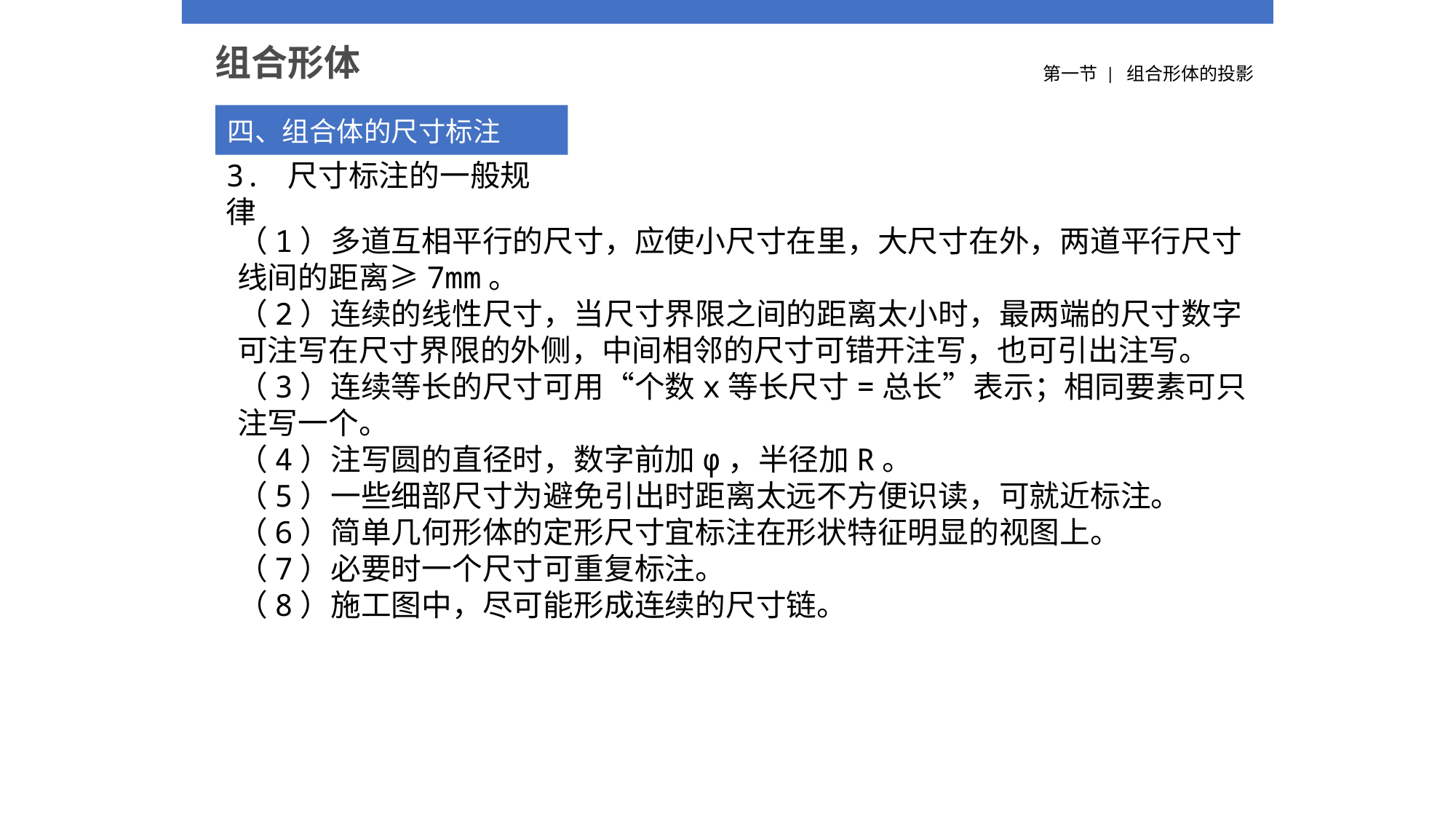

组合形体
第一节 |  组合形体的投影

四、组合体的尺寸标注
3. 尺寸标注的一般规律
（1）多道互相平行的尺寸，应使小尺寸在里，大尺寸在外，两道平行尺寸线间的距离≥7mm。
（2）连续的线性尺寸，当尺寸界限之间的距离太小时，最两端的尺寸数字可注写在尺寸界限的外侧，中间相邻的尺寸可错开注写，也可引出注写。
（3）连续等长的尺寸可用“个数x等长尺寸=总长”表示；相同要素可只注写一个。
（4）注写圆的直径时，数字前加φ，半径加R。
（5）一些细部尺寸为避免引出时距离太远不方便识读，可就近标注。
（6）简单几何形体的定形尺寸宜标注在形状特征明显的视图上。
（7）必要时一个尺寸可重复标注。
（8）施工图中，尽可能形成连续的尺寸链。